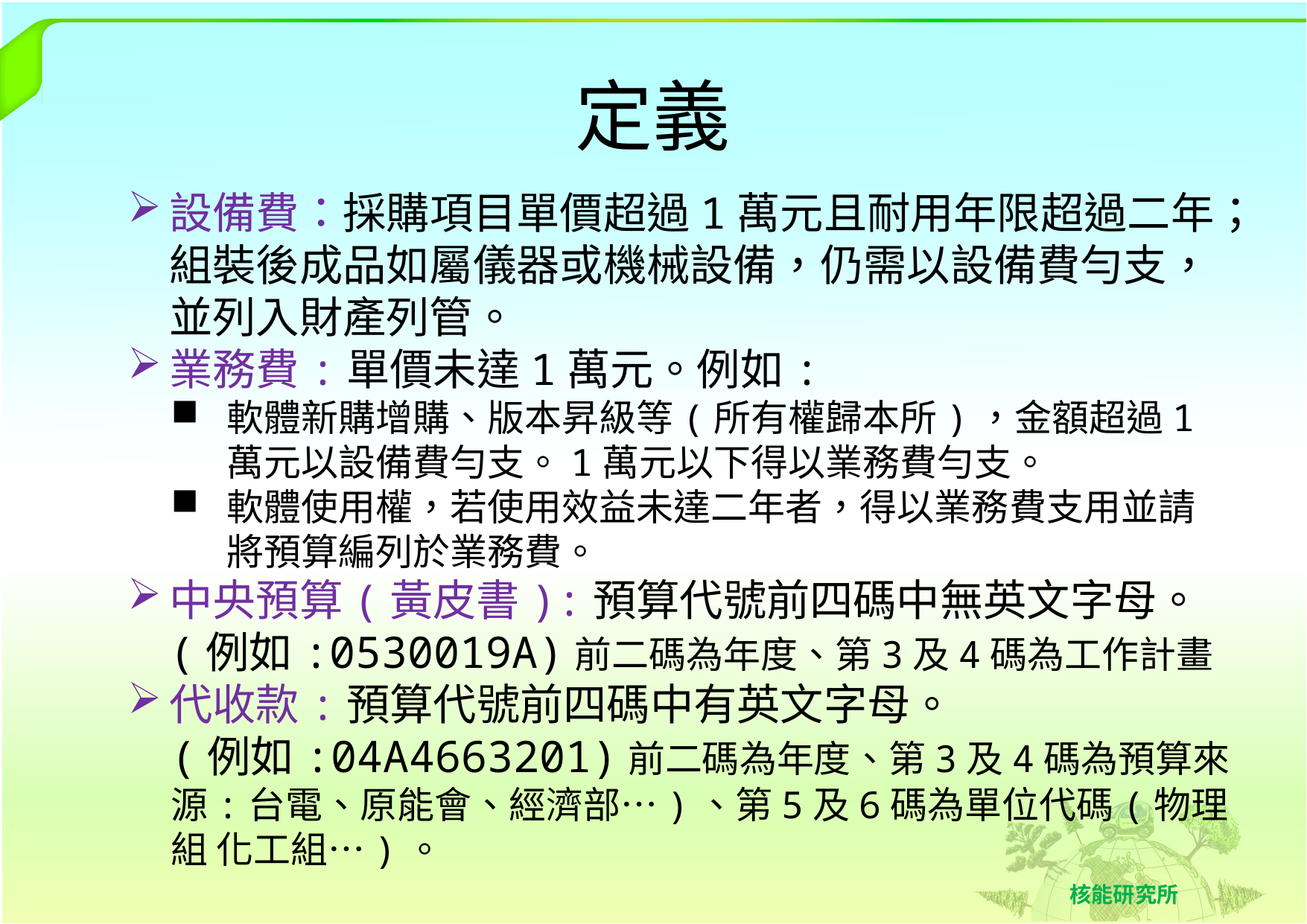

# 定義
設備費：採購項目單價超過1萬元且耐用年限超過二年；組裝後成品如屬儀器或機械設備，仍需以設備費勻支，並列入財產列管。
業務費:單價未達1萬元。例如:
軟體新購增購、版本昇級等(所有權歸本所)，金額超過1萬元以設備費勻支。1萬元以下得以業務費勻支。
軟體使用權，若使用效益未達二年者，得以業務費支用並請將預算編列於業務費。
中央預算(黃皮書):預算代號前四碼中無英文字母。(例如:0530019A)前二碼為年度、第3及4碼為工作計畫
代收款:預算代號前四碼中有英文字母。
(例如:04A4663201)前二碼為年度、第3及4碼為預算來源:台電、原能會、經濟部…)、第5及6碼為單位代碼(物理組 化工組…)。